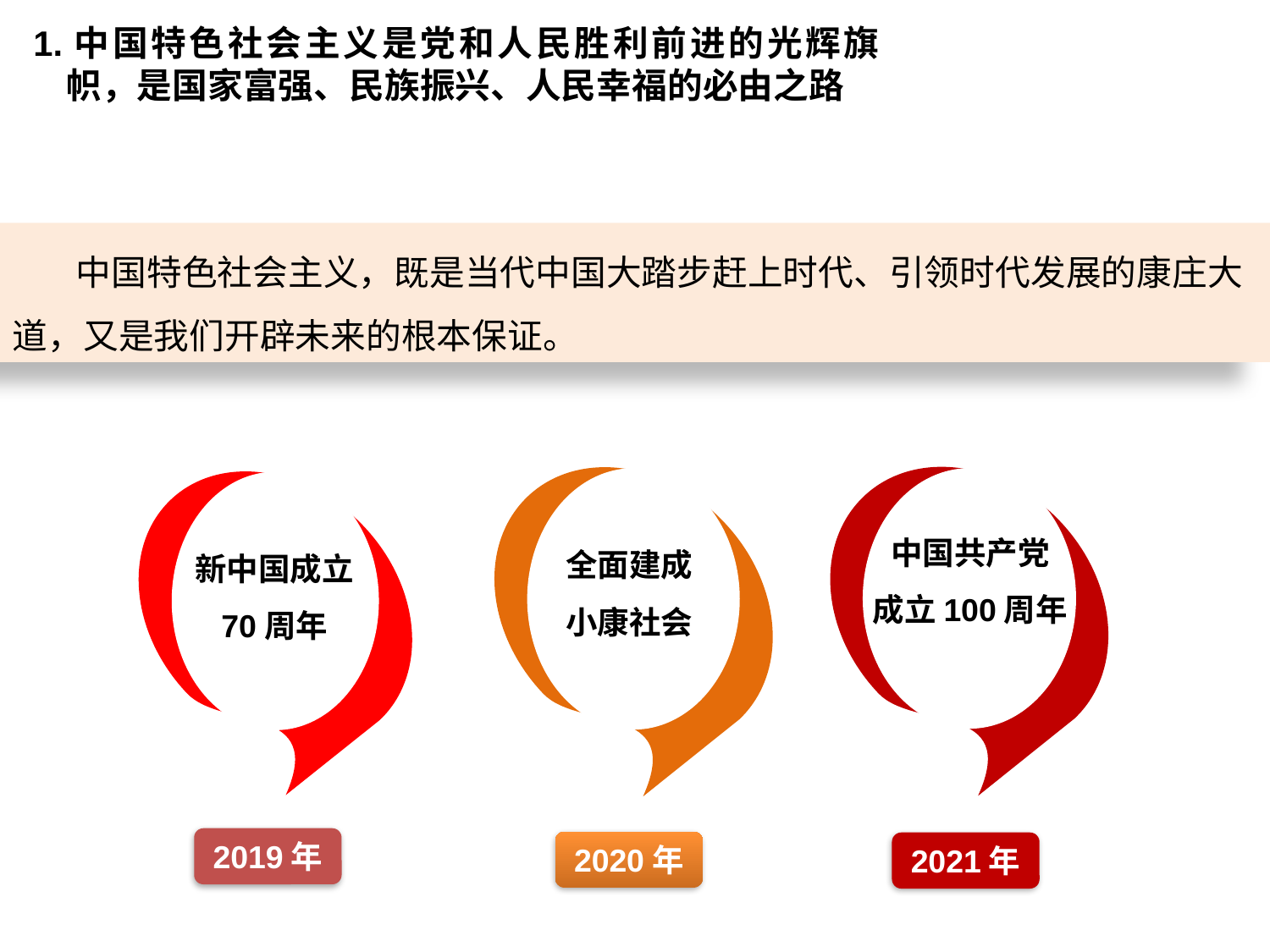

1.中国特色社会主义是党和人民胜利前进的光辉旗帜，是国家富强、民族振兴、人民幸福的必由之路
中国特色社会主义，既是当代中国大踏步赶上时代、引领时代发展的康庄大道，又是我们开辟未来的根本保证。

全面建成
小康社会

中国共产党
成立100周年

新中国成立
70周年
2019年
2020年
2021年